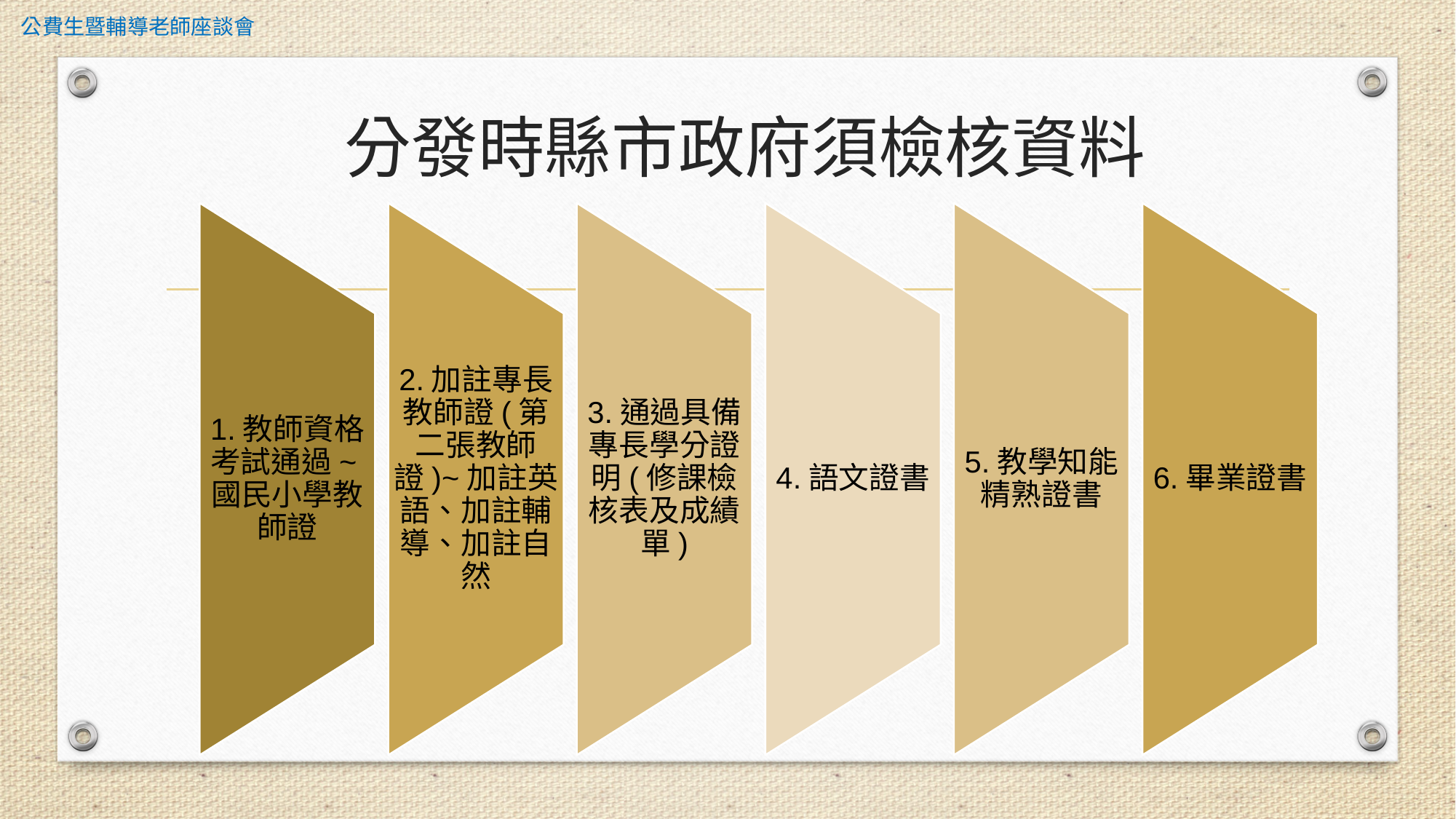

# 分發時縣市政府須檢核資料
1.教師資格考試通過~國民小學教師證
2.加註專長教師證(第二張教師證)~加註英語、加註輔導、加註自然
3.通過具備專長學分證明(修課檢核表及成績單)
4.語文證書
5.教學知能精熟證書
6.畢業證書